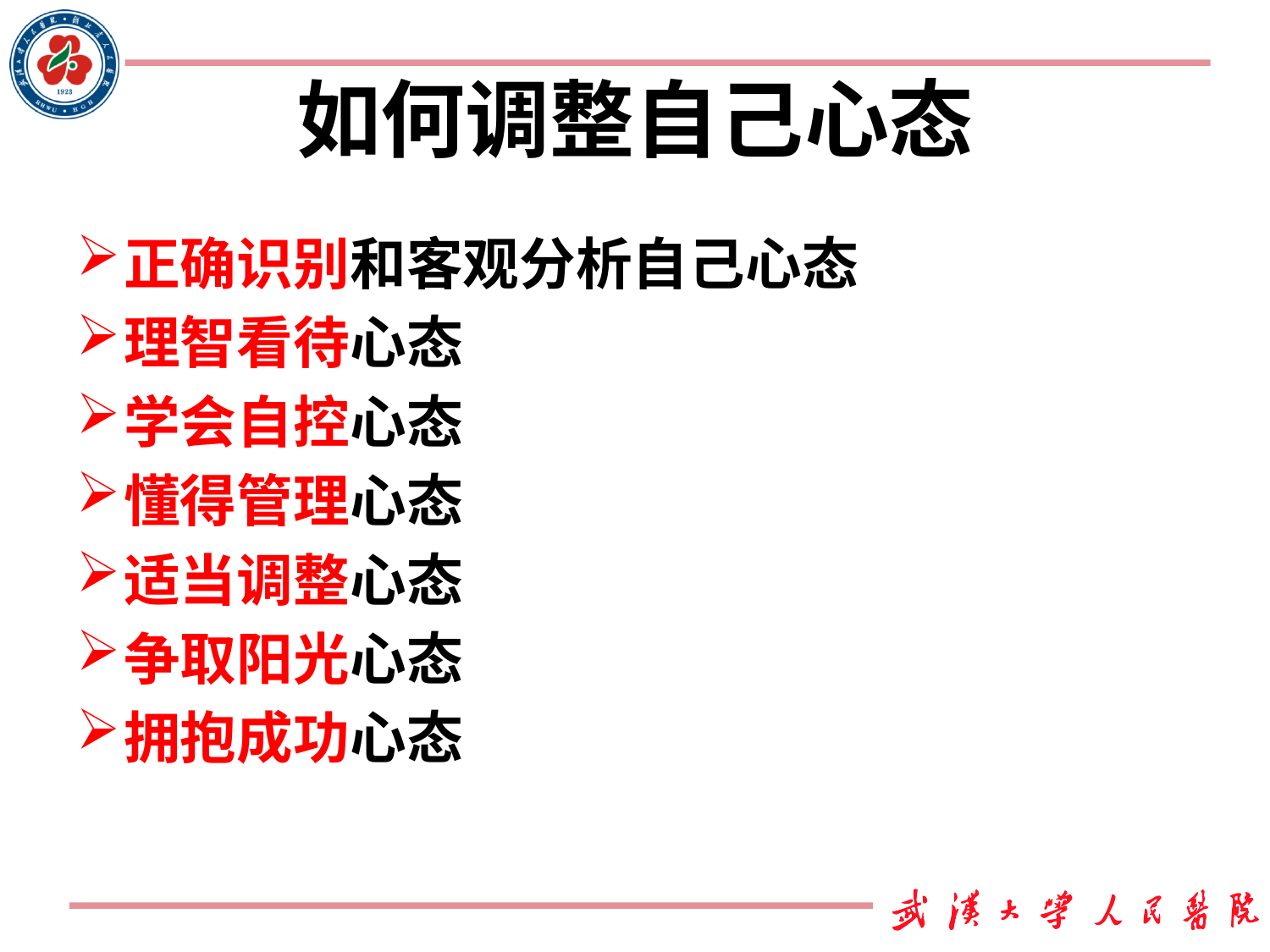

# 如何调整自己心态
正确识别和客观分析自己心态
理智看待心态
学会自控心态
懂得管理心态
适当调整心态
争取阳光心态
拥抱成功心态